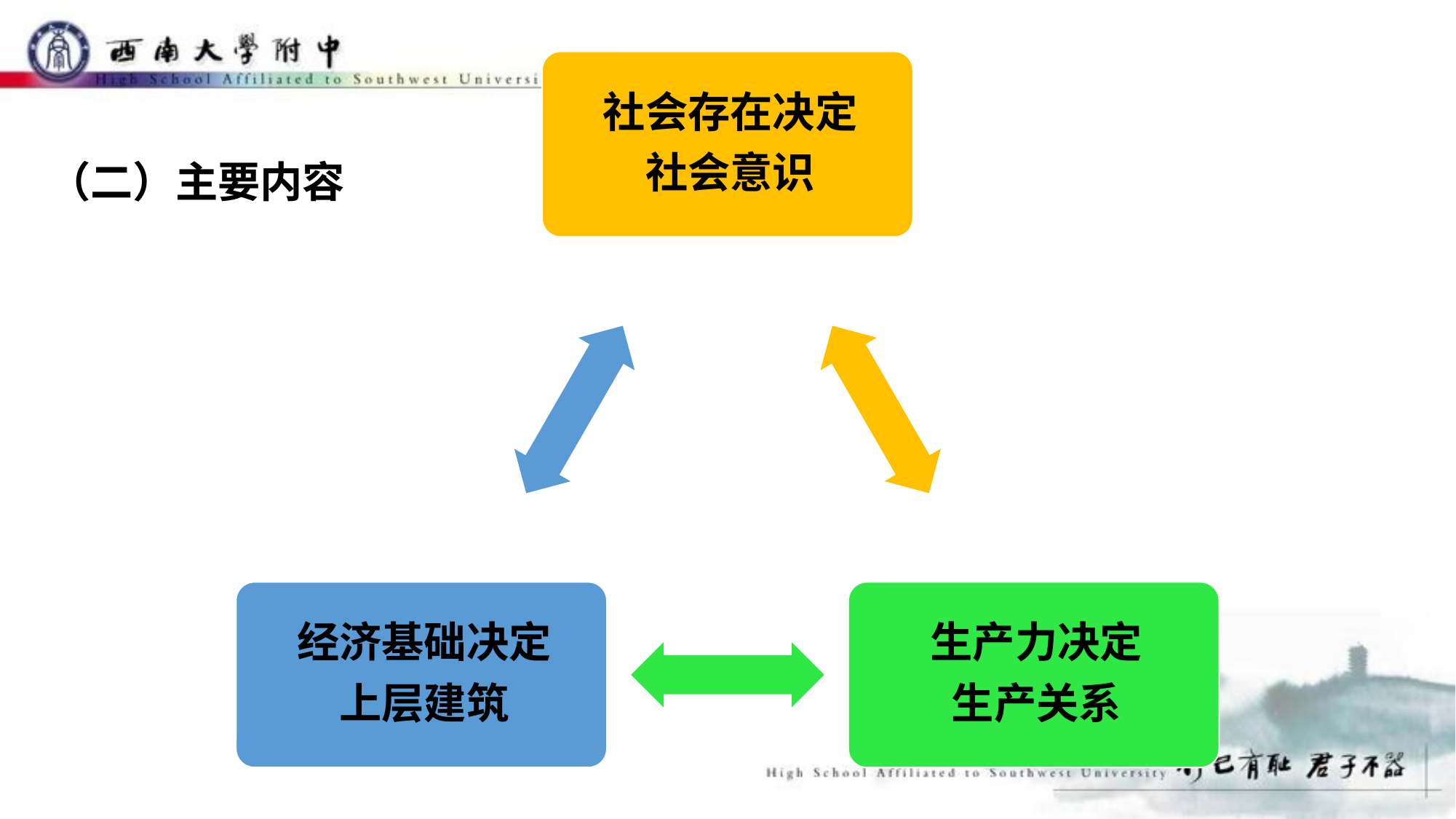

社会存在决定
社会意识

生产力决定
生产关系

经济基础决定
上层建筑

（二）主要内容